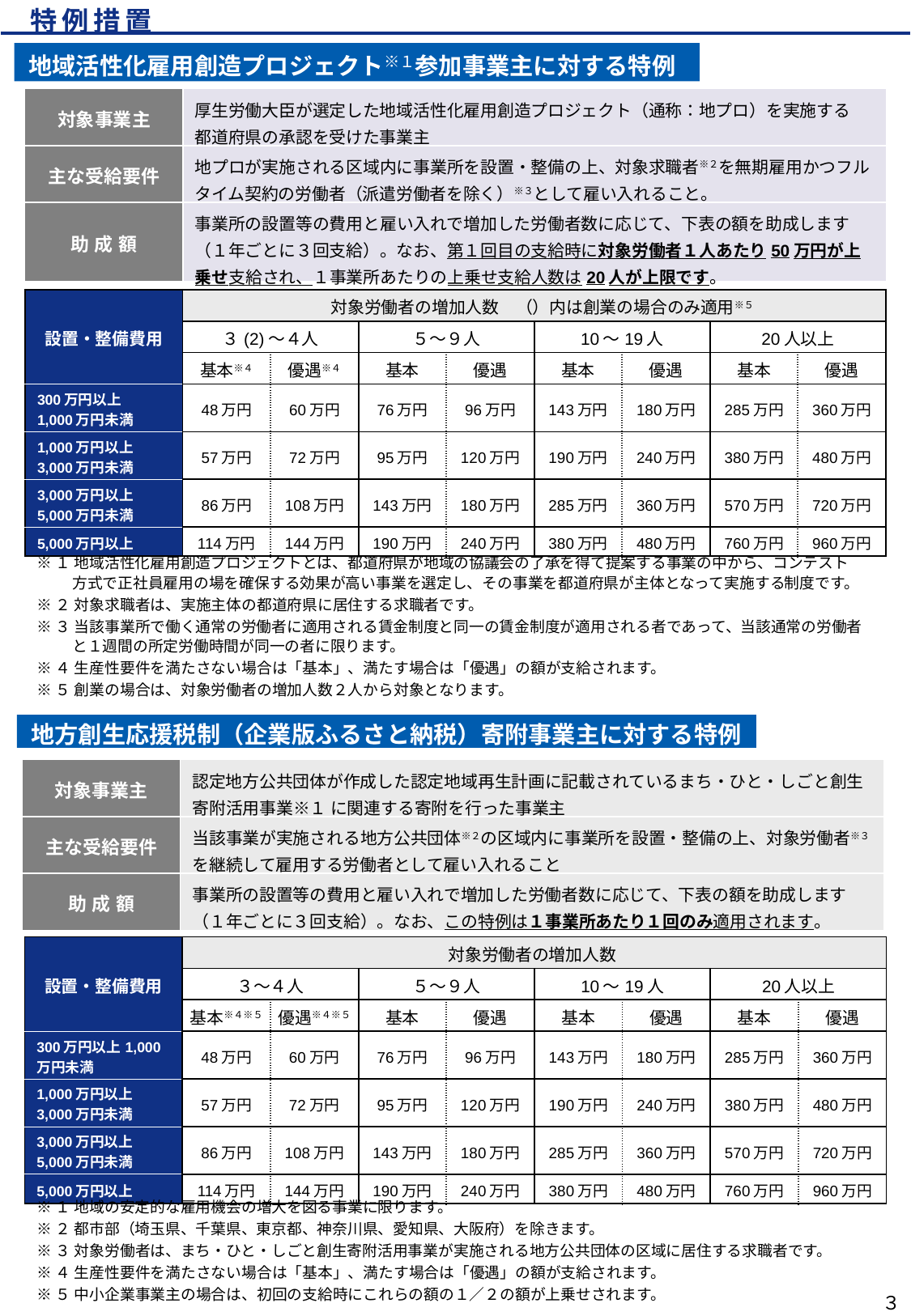

特例措置
地域活性化雇用創造プロジェクト※１参加事業主に対する特例
| 対象事業主 | 厚生労働大臣が選定した地域活性化雇用創造プロジェクト（通称：地プロ）を実施する 都道府県の承認を受けた事業主 |
| --- | --- |
| 主な受給要件 | 地プロが実施される区域内に事業所を設置・整備の上、対象求職者※２を無期雇用かつフルタイム契約の労働者（派遣労働者を除く）※３として雇い入れること。 |
| 助成額 | 事業所の設置等の費用と雇い入れで増加した労働者数に応じて、下表の額を助成します（１年ごとに３回支給）。なお、第１回目の支給時に対象労働者１人あたり50万円が上乗せ支給され、１事業所あたりの上乗せ支給人数は20人が上限です。 |
| 設置・整備費用 | 対象労働者の増加人数　（）内は創業の場合のみ適用※５ |  |  |  |  |  |  |  |
| --- | --- | --- | --- | --- | --- | --- | --- | --- |
|  | ３(2)～４人 |  | ５～９人 |  | 10～19人 |  | 20人以上 |  |
|  | 基本※４ | 優遇※４ | 基本 | 優遇 | 基本 | 優遇 | 基本 | 優遇 |
| 300万円以上 1,000万円未満 | 48万円 | 60万円 | 76万円 | 96万円 | 143万円 | 180万円 | 285万円 | 360万円 |
| 1,000万円以上3,000万円未満 | 57万円 | 72万円 | 95万円 | 120万円 | 190万円 | 240万円 | 380万円 | 480万円 |
| 3,000万円以上5,000万円未満 | 86万円 | 108万円 | 143万円 | 180万円 | 285万円 | 360万円 | 570万円 | 720万円 |
| 5,000万円以上 | 114万円 | 144万円 | 190万円 | 240万円 | 380万円 | 480万円 | 760万円 | 960万円 |
※１ 地域活性化雇用創造プロジェクトとは、都道府県が地域の協議会の了承を得て提案する事業の中から、コンテスト
方式で正社員雇用の場を確保する効果が高い事業を選定し、その事業を都道府県が主体となって実施する制度です。
※２ 対象求職者は、実施主体の都道府県に居住する求職者です。
※３ 当該事業所で働く通常の労働者に適用される賃金制度と同一の賃金制度が適用される者であって、当該通常の労働者と１週間の所定労働時間が同一の者に限ります。
※４ 生産性要件を満たさない場合は「基本」、満たす場合は「優遇」の額が支給されます。
※５ 創業の場合は、対象労働者の増加人数２人から対象となります。
地方創生応援税制（企業版ふるさと納税）寄附事業主に対する特例
| 対象事業主 | 認定地方公共団体が作成した認定地域再生計画に記載されているまち・ひと・しごと創生寄附活用事業※１ に関連する寄附を行った事業主 |
| --- | --- |
| 主な受給要件 | 当該事業が実施される地方公共団体※２の区域内に事業所を設置・整備の上、対象労働者※３を継続して雇用する労働者として雇い入れること |
| 助成額 | 事業所の設置等の費用と雇い入れで増加した労働者数に応じて、下表の額を助成します（１年ごとに３回支給）。なお、この特例は１事業所あたり１回のみ適用されます。 |
| 設置・整備費用 | 対象労働者の増加人数 |  |  |  |  |  |  |  |
| --- | --- | --- | --- | --- | --- | --- | --- | --- |
|  | ３～４人 |  | ５～９人 |  | 10～19人 |  | 20人以上 |  |
|  | 基本※４※５ | 優遇※４※５ | 基本 | 優遇 | 基本 | 優遇 | 基本 | 優遇 |
| 300万円以上1,000万円未満 | 48万円 | 60万円 | 76万円 | 96万円 | 143万円 | 180万円 | 285万円 | 360万円 |
| 1,000万円以上3,000万円未満 | 57万円 | 72万円 | 95万円 | 120万円 | 190万円 | 240万円 | 380万円 | 480万円 |
| 3,000万円以上5,000万円未満 | 86万円 | 108万円 | 143万円 | 180万円 | 285万円 | 360万円 | 570万円 | 720万円 |
| 5,000万円以上 | 114万円 | 144万円 | 190万円 | 240万円 | 380万円 | 480万円 | 760万円 | 960万円 |
※１ 地域の安定的な雇用機会の増大を図る事業に限ります。
※２ 都市部（埼玉県、千葉県、東京都、神奈川県、愛知県、大阪府）を除きます。
※３ 対象労働者は、まち・ひと・しごと創生寄附活用事業が実施される地方公共団体の区域に居住する求職者です。
※４ 生産性要件を満たさない場合は「基本」、満たす場合は「優遇」の額が支給されます。
※５ 中小企業事業主の場合は、初回の支給時にこれらの額の１／２の額が上乗せされます。
３